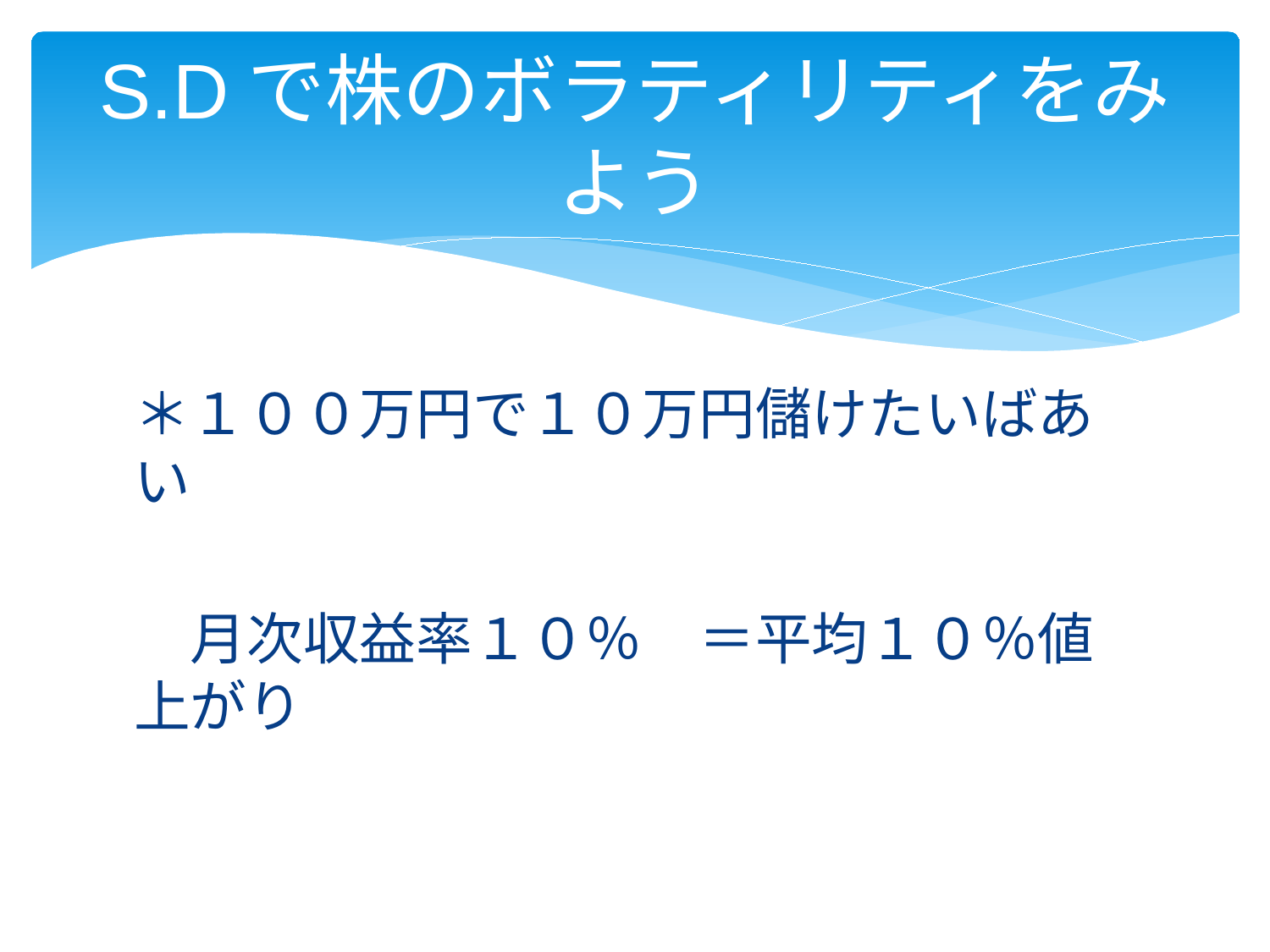

# S.Dで株のボラティリティをみよう
＊１００万円で１０万円儲けたいばあい

　月次収益率１０％　＝平均１０％値上がり